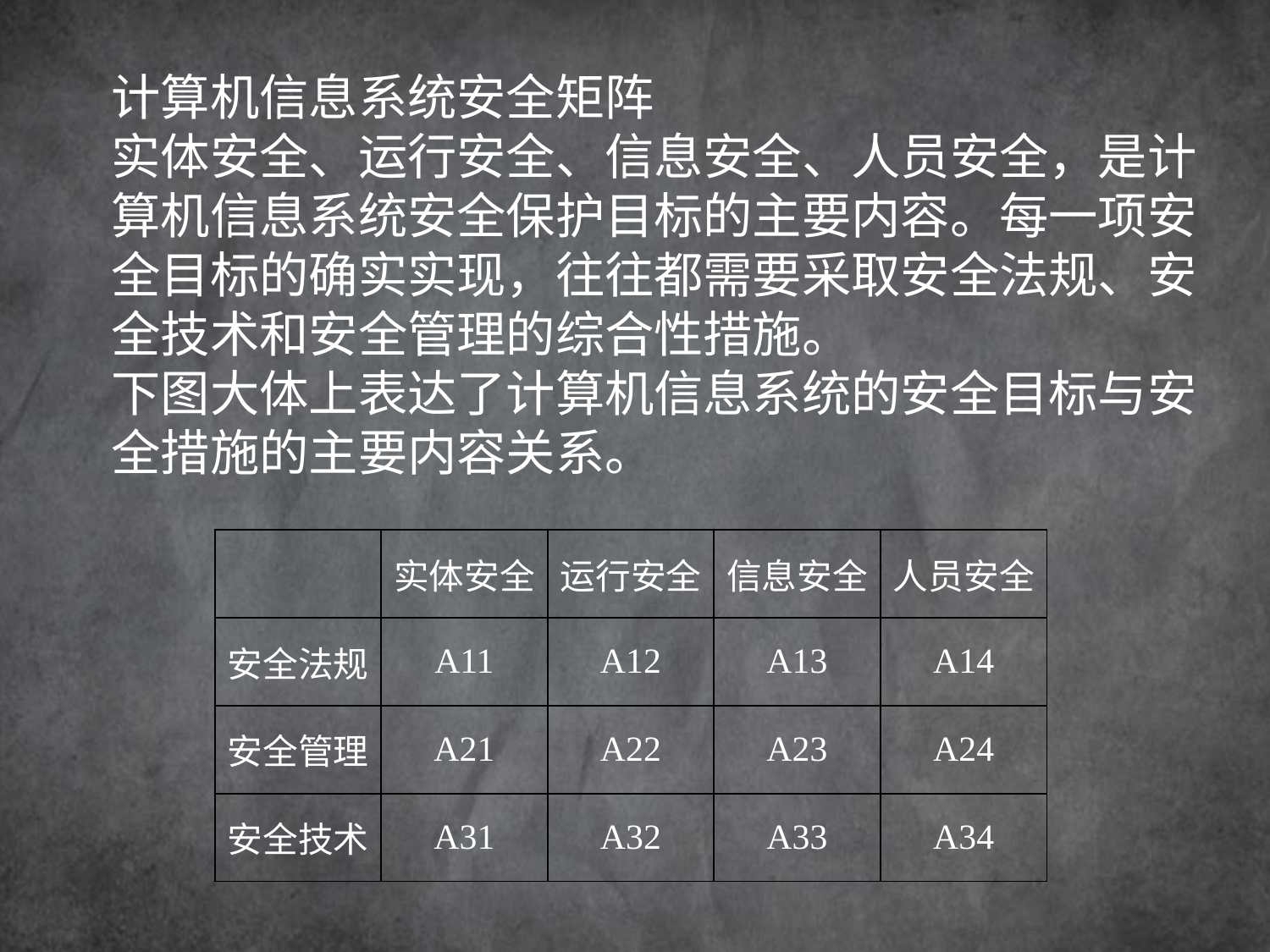

计算机信息系统安全矩阵
实体安全、运行安全、信息安全、人员安全，是计算机信息系统安全保护目标的主要内容。每一项安全目标的确实实现，往往都需要采取安全法规、安全技术和安全管理的综合性措施。
下图大体上表达了计算机信息系统的安全目标与安全措施的主要内容关系。

|  | 实体安全 | 运行安全 | 信息安全 | 人员安全 |
| --- | --- | --- | --- | --- |
| 安全法规 | A11 | A12 | A13 | A14 |
| 安全管理 | A21 | A22 | A23 | A24 |
| 安全技术 | A31 | A32 | A33 | A34 |